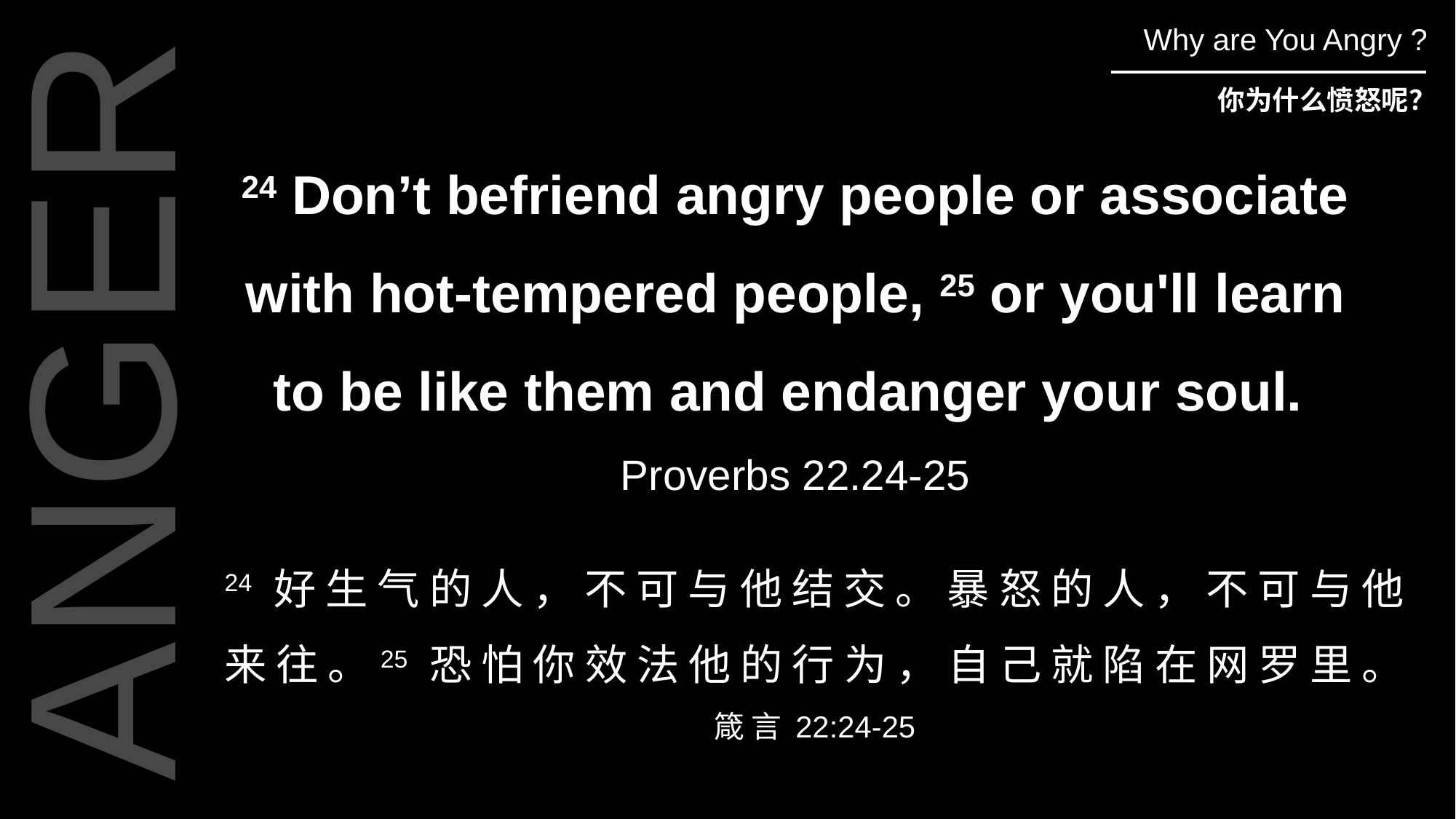

Why are You Angry ?
你为什么愤怒呢？
24 Don’t befriend angry people or associate with hot-tempered people, 25 or you'll learn to be like them and endanger your soul.
Proverbs 22.24-25
ANGER
24 好 生 气 的 人 ， 不 可 与 他 结 交 。 暴 怒 的 人 ， 不 可 与 他 来 往 。25 恐 怕 你 效 法 他 的 行 为 ， 自 己 就 陷 在 网 罗 里 。
箴 言 22:24-25